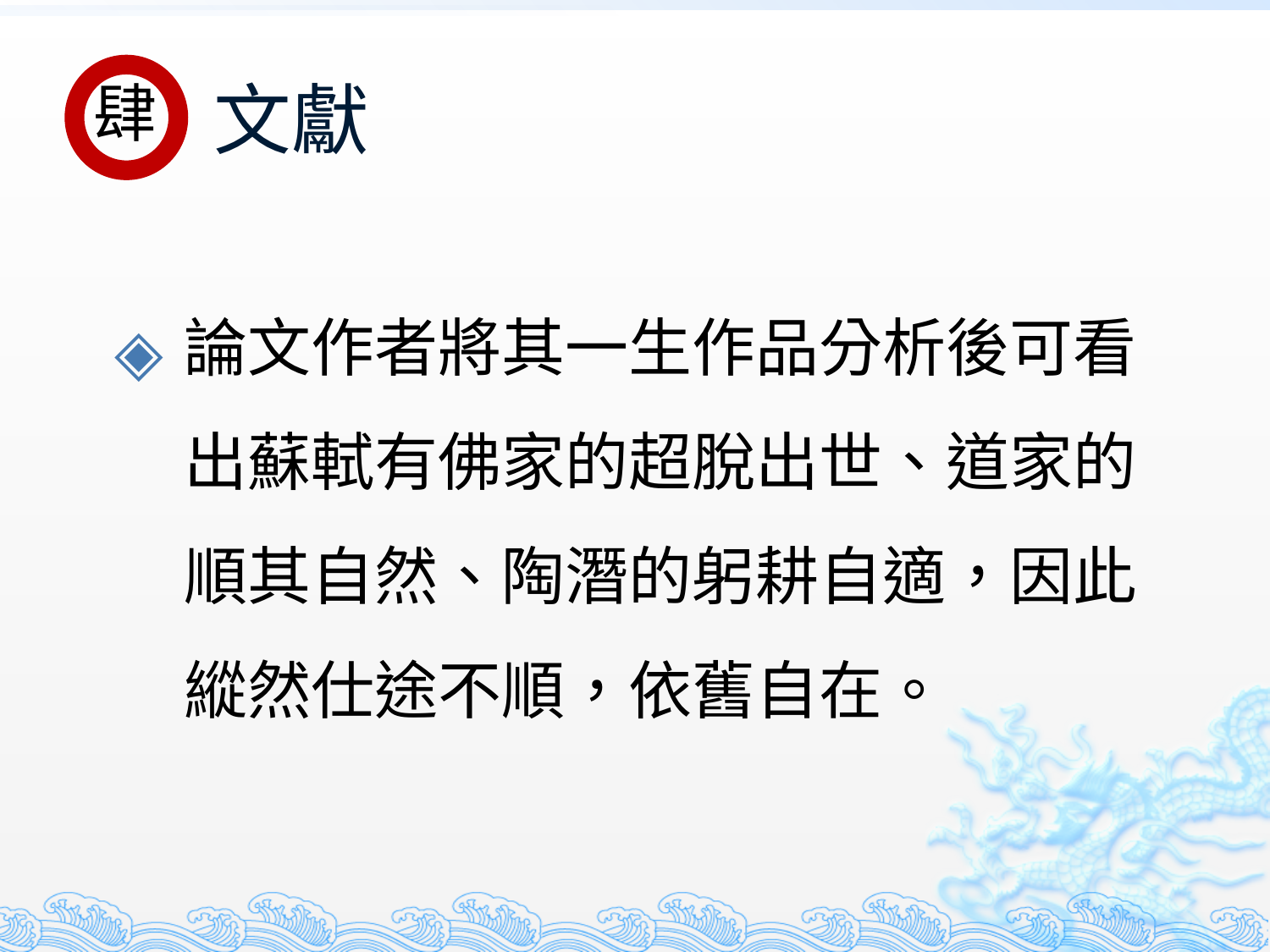

文獻

肆
論文作者將其一生作品分析後可看出蘇軾有佛家的超脫出世、道家的順其自然、陶潛的躬耕自適，因此縱然仕途不順，依舊自在。